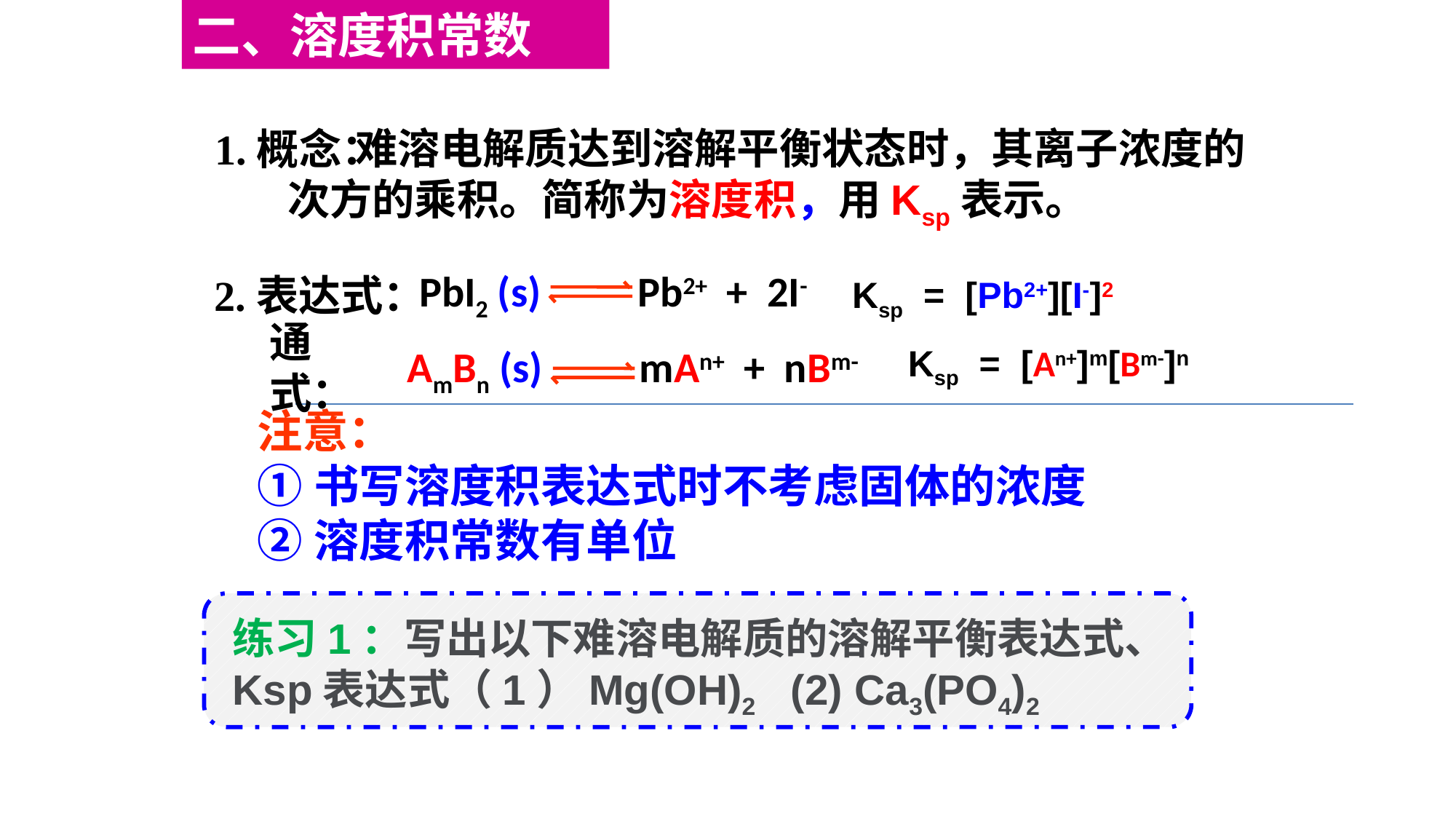

二、溶度积常数
1.概念：
      难溶电解质达到溶解平衡状态时，其离子浓度的次方的乘积。简称为溶度积，用Ksp表示。
PbI2 (s)          Pb2+  +  2I-
2.表达式：
Ksp  =  [Pb2+][I-]2

AmBn (s)          mAn+  +  nBm-
Ksp  =  [An+]m[Bm-]n
通式：

注意：
①书写溶度积表达式时不考虑固体的浓度
②溶度积常数有单位

练习1：写出以下难溶电解质的溶解平衡表达式、Ksp表达式（1）Mg(OH)2   (2) Ca3(PO4)2